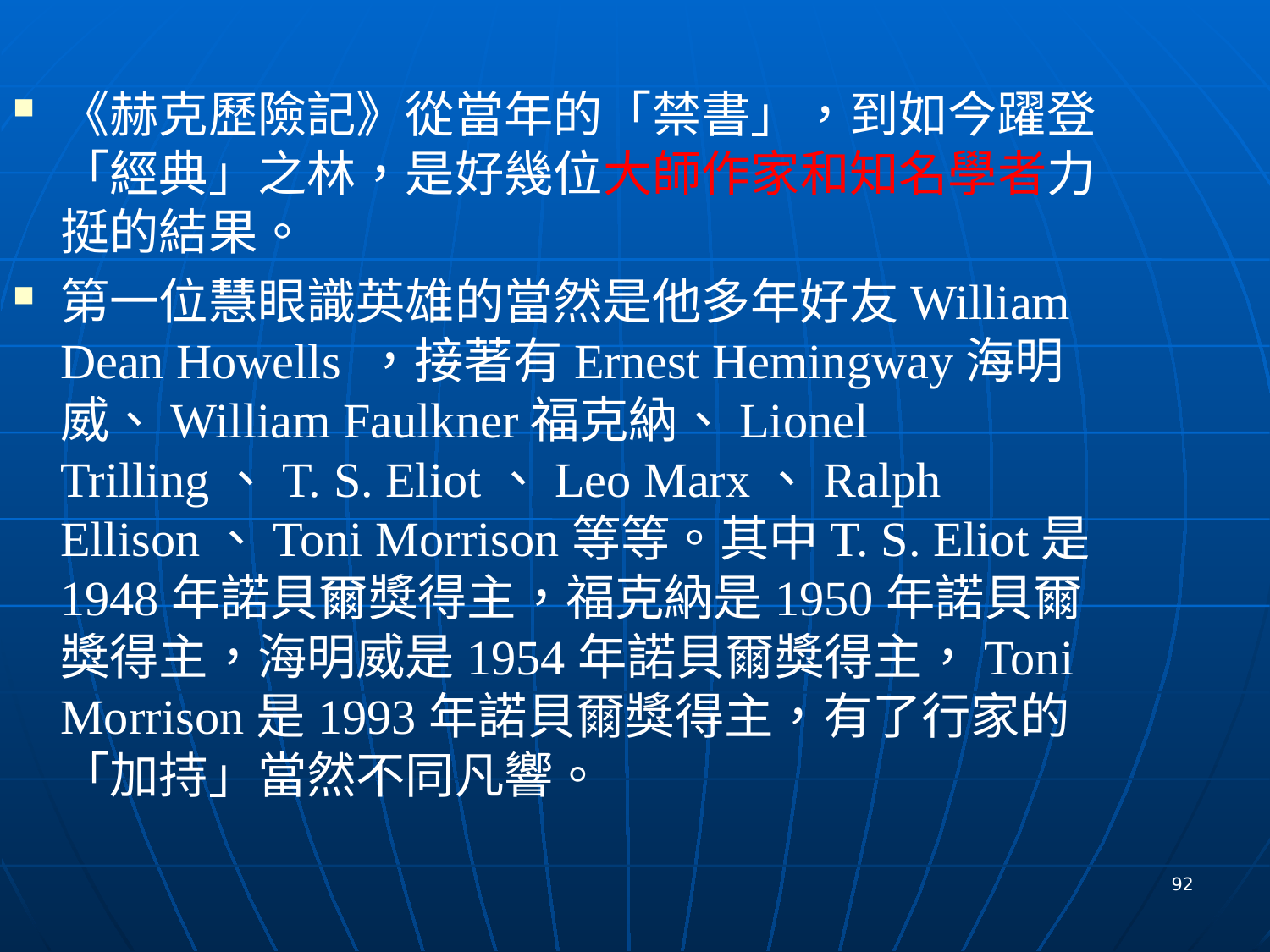

《赫克歷險記》從當年的「禁書」，到如今躍登「經典」之林，是好幾位大師作家和知名學者力挺的結果。
第一位慧眼識英雄的當然是他多年好友William Dean Howells ，接著有Ernest Hemingway海明威、William Faulkner福克納、Lionel Trilling、T. S. Eliot、Leo Marx、Ralph Ellison、Toni Morrison等等。其中T. S. Eliot是1948年諾貝爾獎得主，福克納是1950年諾貝爾獎得主，海明威是1954年諾貝爾獎得主，Toni Morrison是1993年諾貝爾獎得主，有了行家的「加持」當然不同凡響。

92